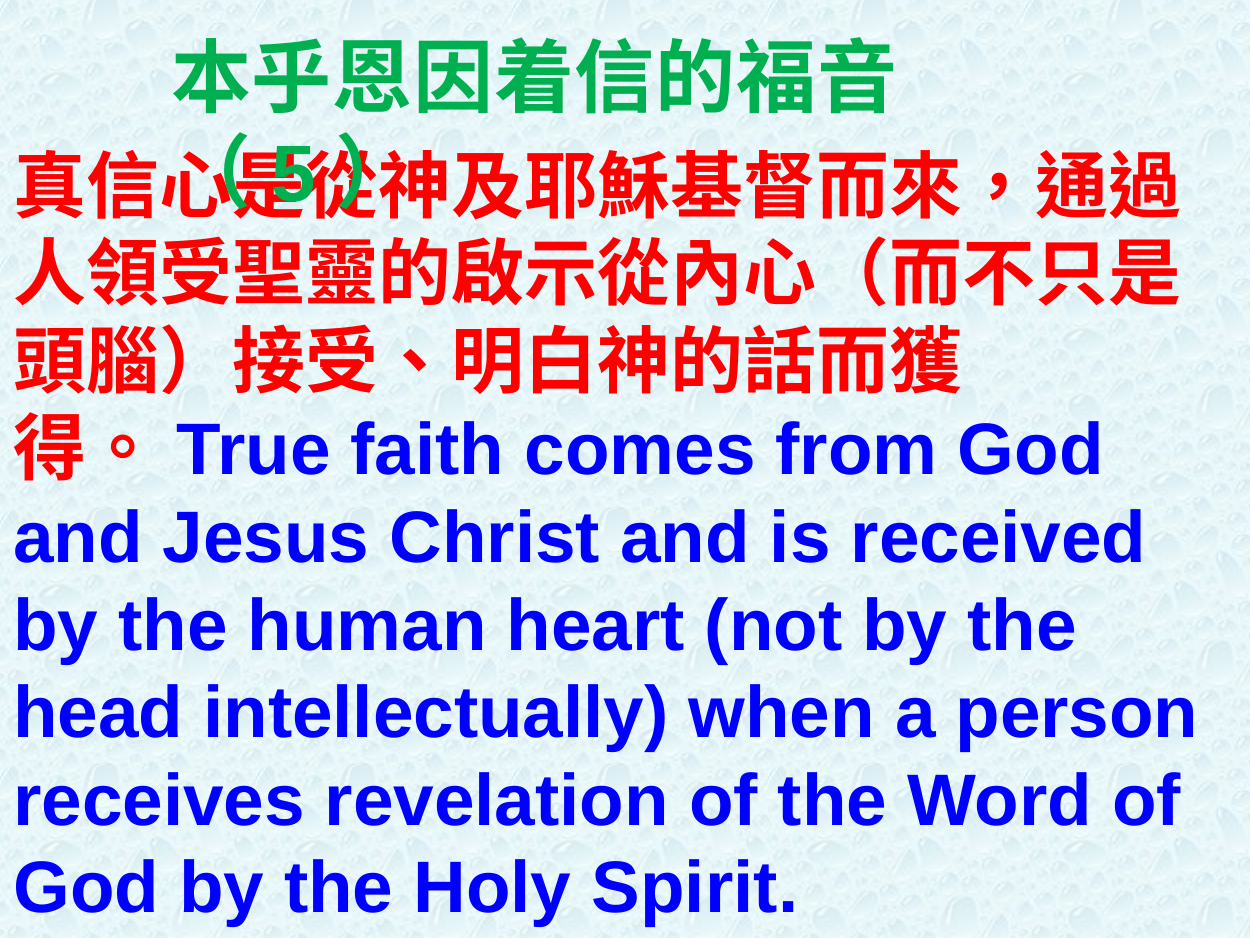

本乎恩因着信的福音（5）
真信心是從神及耶穌基督而來，通過人領受聖靈的啟示從內心（而不只是頭腦）接受、明白神的話而獲得。True faith comes from God and Jesus Christ and is received by the human heart (not by the head intellectually) when a person receives revelation of the Word of God by the Holy Spirit.